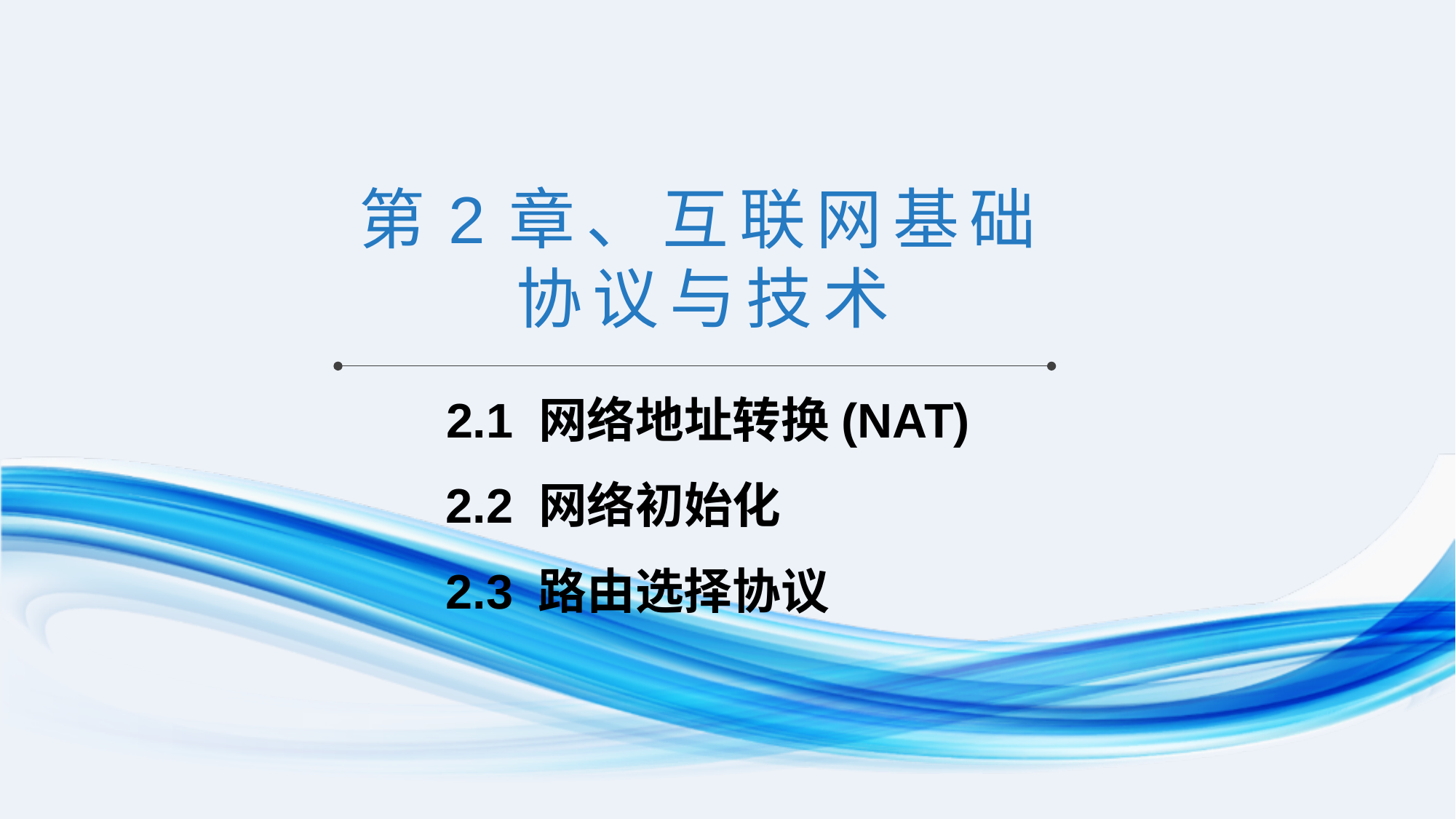

第2章、互联网基础协议与技术
2.1 网络地址转换(NAT)
2.2 网络初始化
2.3 路由选择协议